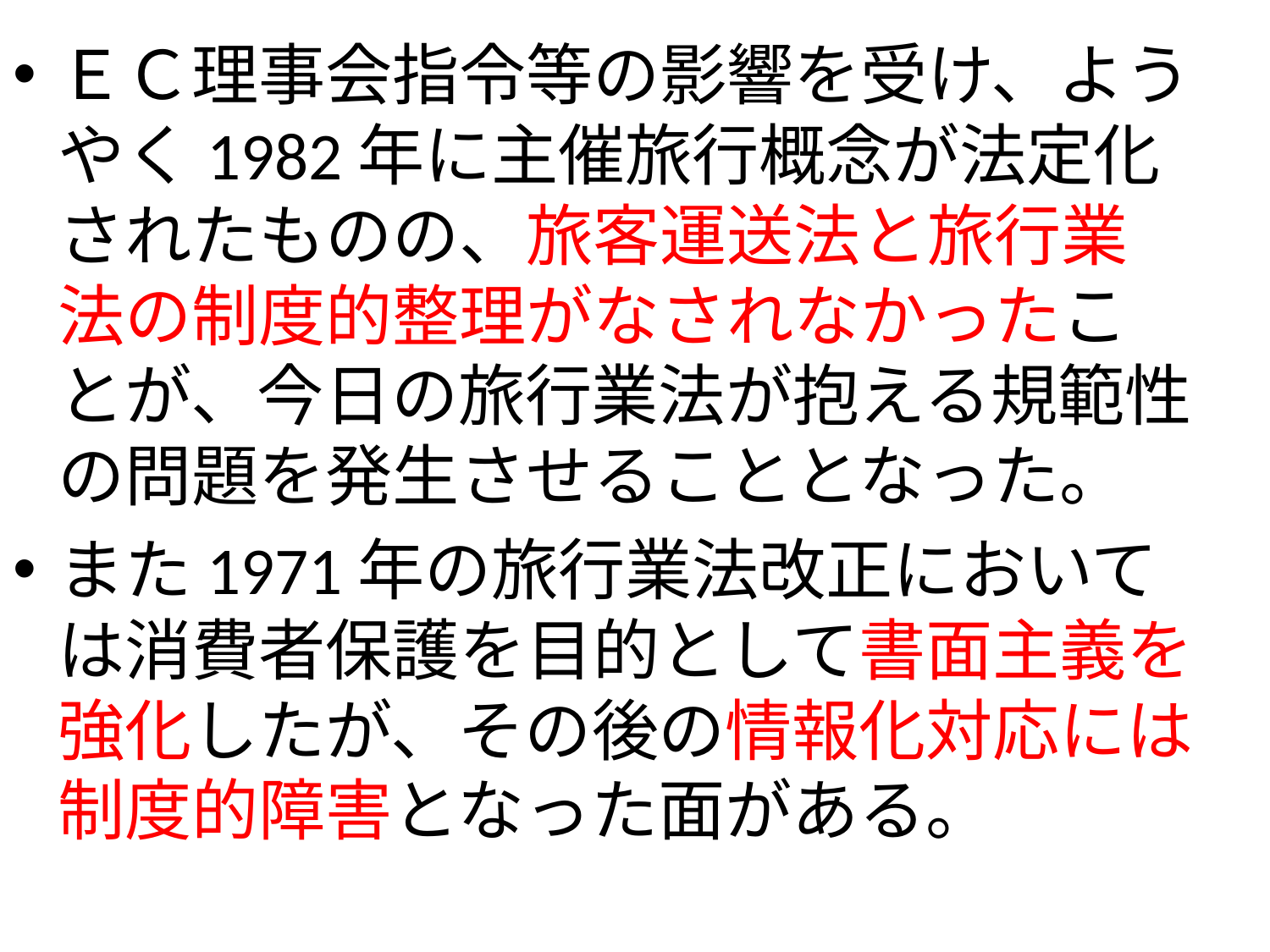

ＥＣ理事会指令等の影響を受け、ようやく1982年に主催旅行概念が法定化されたものの、旅客運送法と旅行業法の制度的整理がなされなかったことが、今日の旅行業法が抱える規範性の問題を発生させることとなった。
また1971年の旅行業法改正においては消費者保護を目的として書面主義を強化したが、その後の情報化対応には制度的障害となった面がある。